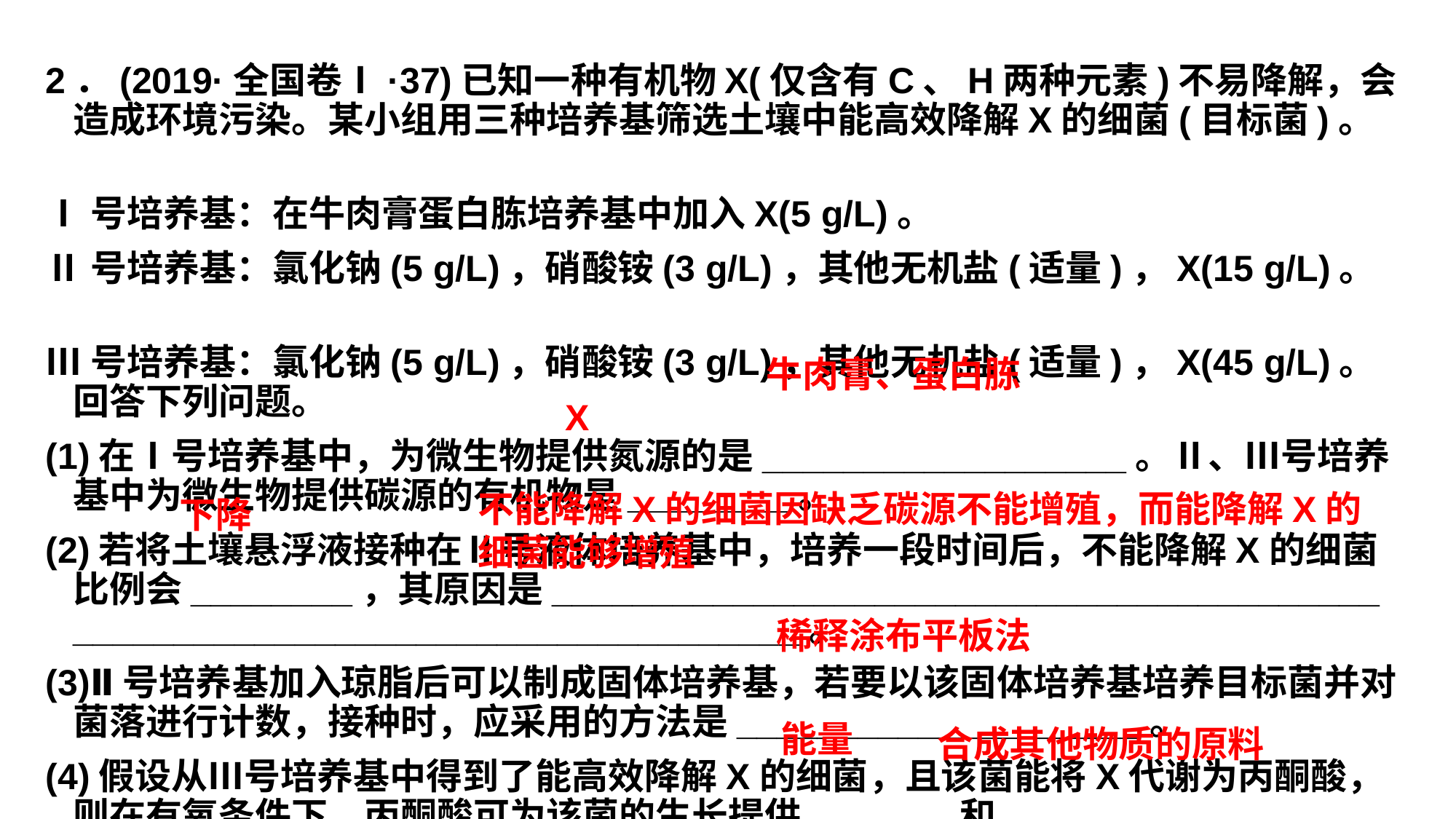

2．(2019·全国卷Ⅰ·37)已知一种有机物X(仅含有C、H两种元素)不易降解，会造成环境污染。某小组用三种培养基筛选土壤中能高效降解X的细菌(目标菌)。
Ⅰ号培养基：在牛肉膏蛋白胨培养基中加入X(5 g/L)。
Ⅱ号培养基：氯化钠(5 g/L)，硝酸铵(3 g/L)，其他无机盐(适量)，X(15 g/L)。
Ⅲ号培养基：氯化钠(5 g/L)，硝酸铵(3 g/L)，其他无机盐(适量)，X(45 g/L)。回答下列问题。
(1)在Ⅰ号培养基中，为微生物提供氮源的是__________________。Ⅱ、Ⅲ号培养基中为微生物提供碳源的有机物是________。
(2)若将土壤悬浮液接种在Ⅱ号液体培养基中，培养一段时间后，不能降解X的细菌比例会________，其原因是_________________________________________ ____________________________________。
(3)Ⅱ号培养基加入琼脂后可以制成固体培养基，若要以该固体培养基培养目标菌并对菌落进行计数，接种时，应采用的方法是____________________。
(4)假设从Ⅲ号培养基中得到了能高效降解X的细菌，且该菌能将X代谢为丙酮酸，则在有氧条件下，丙酮酸可为该菌的生长提供_______和___________________。
牛肉膏、蛋白胨
X
不能降解X的细菌因缺乏碳源不能增殖，而能降解X的细菌能够增殖
下降
稀释涂布平板法
能量
合成其他物质的原料